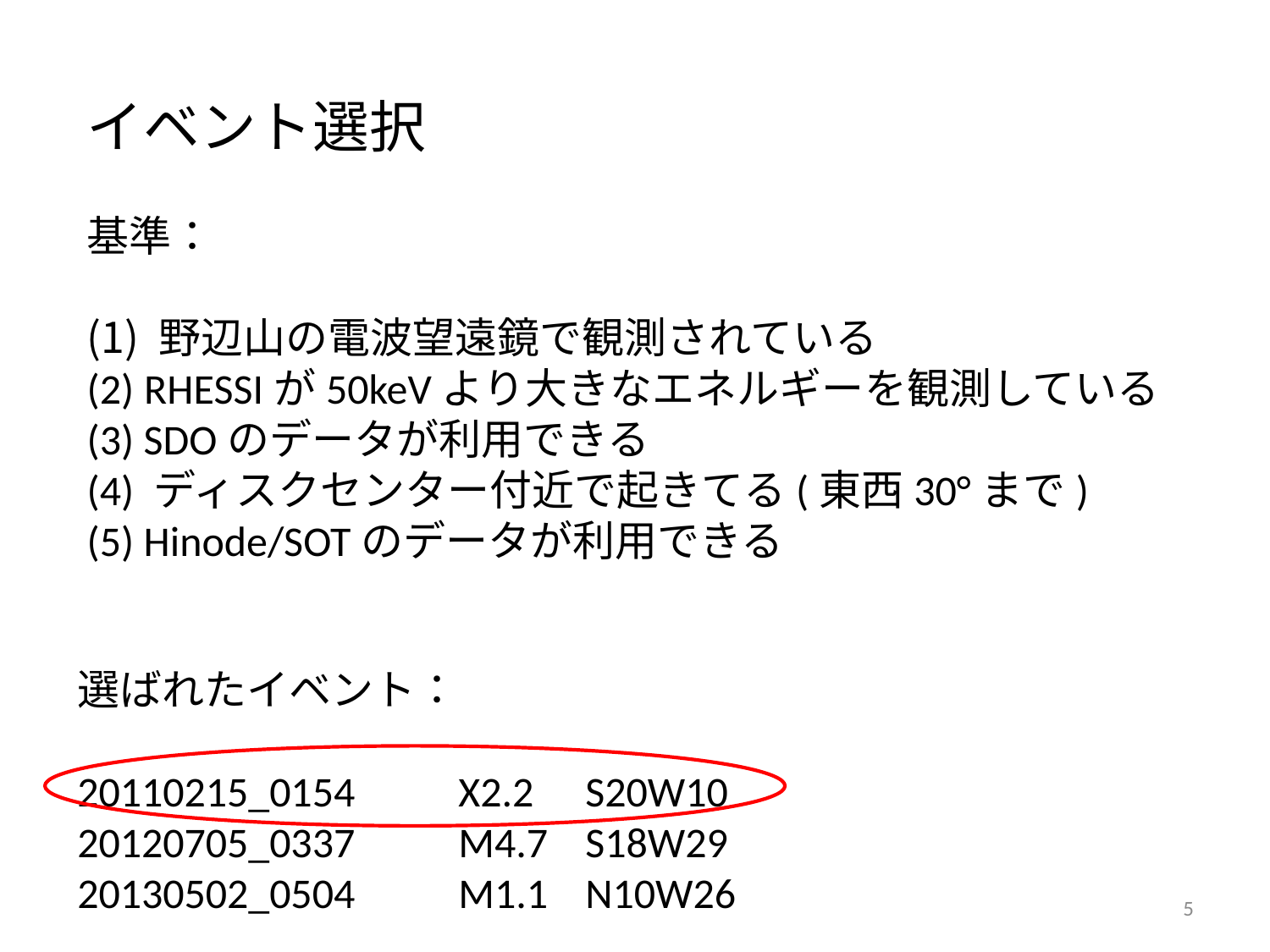

イベント選択

基準：

 野辺山の電波望遠鏡で観測されている
 RHESSIが50keVより大きなエネルギーを観測している
(3) SDOのデータが利用できる
(4) ディスクセンター付近で起きてる(東西30°まで)
(5) Hinode/SOTのデータが利用できる

選ばれたイベント：

20110215_0154	X2.2	S20W10
20120705_0337	M4.7	S18W29
20130502_0504	M1.1	N10W26

5